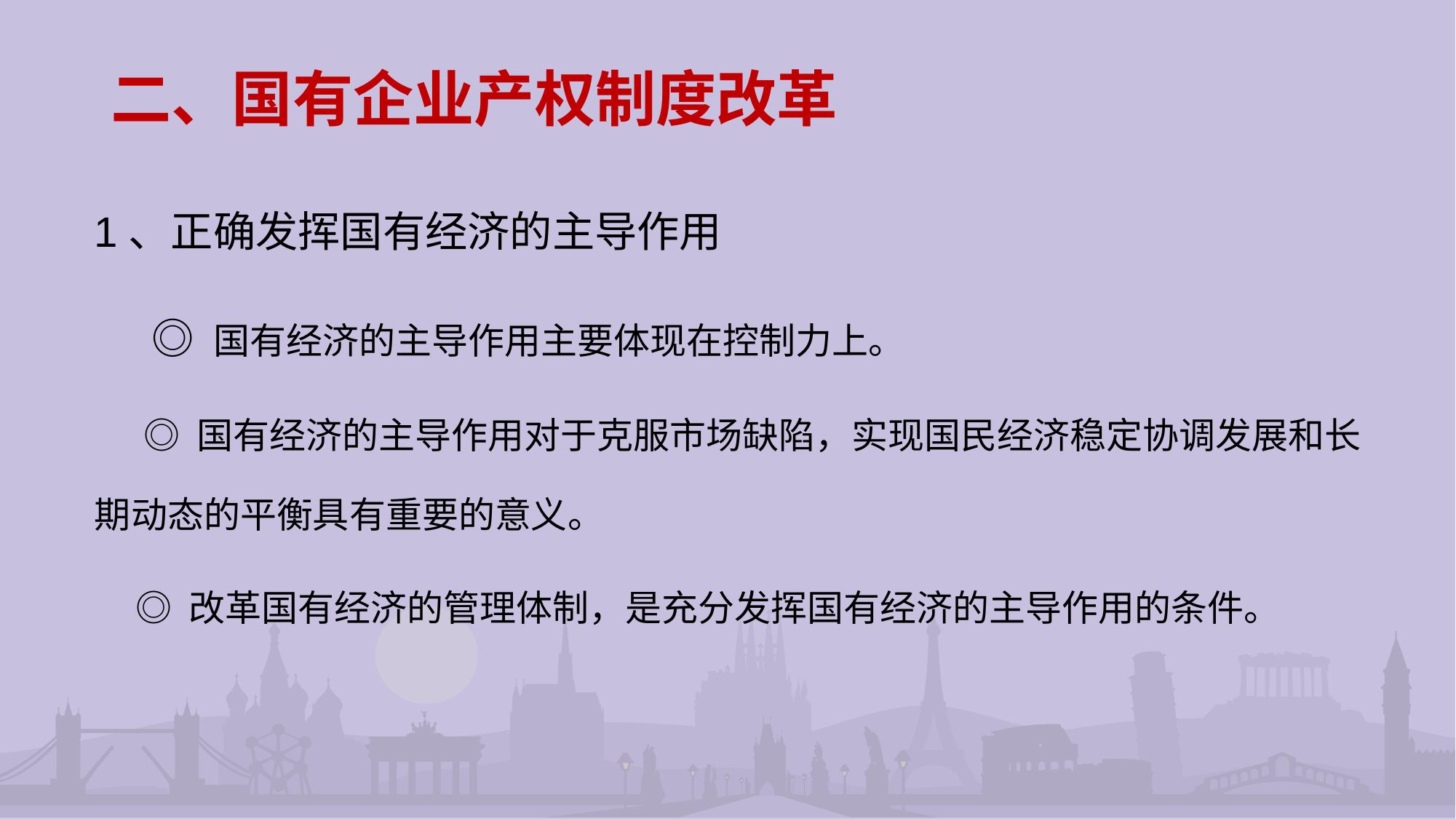

# 二、国有企业产权制度改革
1、正确发挥国有经济的主导作用
      ◎ 国有经济的主导作用主要体现在控制力上。
      ◎ 国有经济的主导作用对于克服市场缺陷，实现国民经济稳定协调发展和长期动态的平衡具有重要的意义。
     ◎ 改革国有经济的管理体制，是充分发挥国有经济的主导作用的条件。